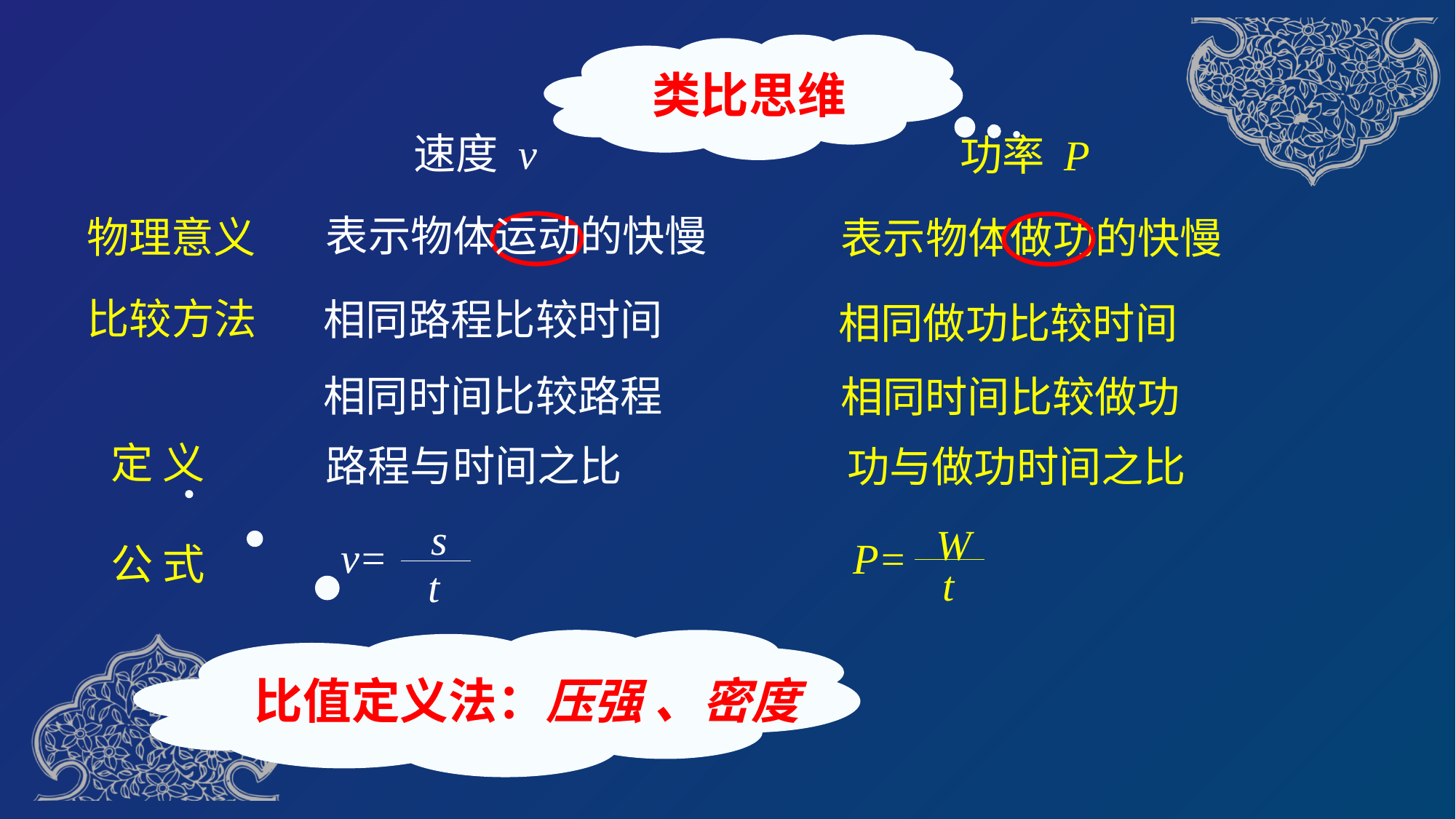

类比思维
速度 v
功率 P
表示物体运动的快慢
物理意义
表示物体做功的快慢

比较方法
相同路程比较时间
相同时间比较路程
相同做功比较时间
相同时间比较做功
定 义
路程与时间之比
功与做功时间之比
s
  v=
t
W
  P=
t
公 式

比值定义法：压强 、密度